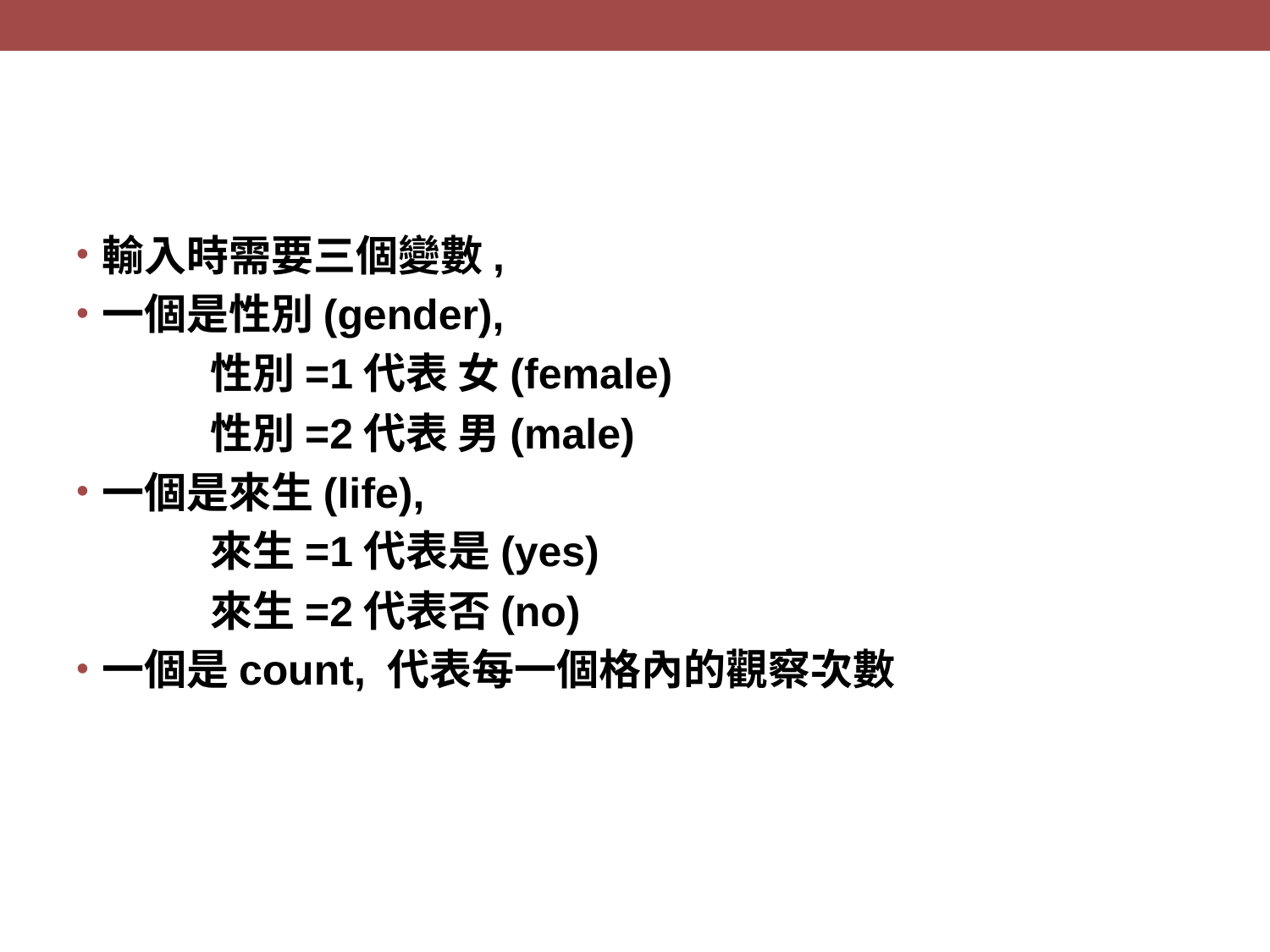

#
輸入時需要三個變數,
一個是性別(gender),
             性別=1代表 女(female)
             性別=2代表 男(male)
一個是來生(life),
             來生=1代表是(yes)
             來生=2代表否(no)
一個是count, 代表每一個格內的觀察次數